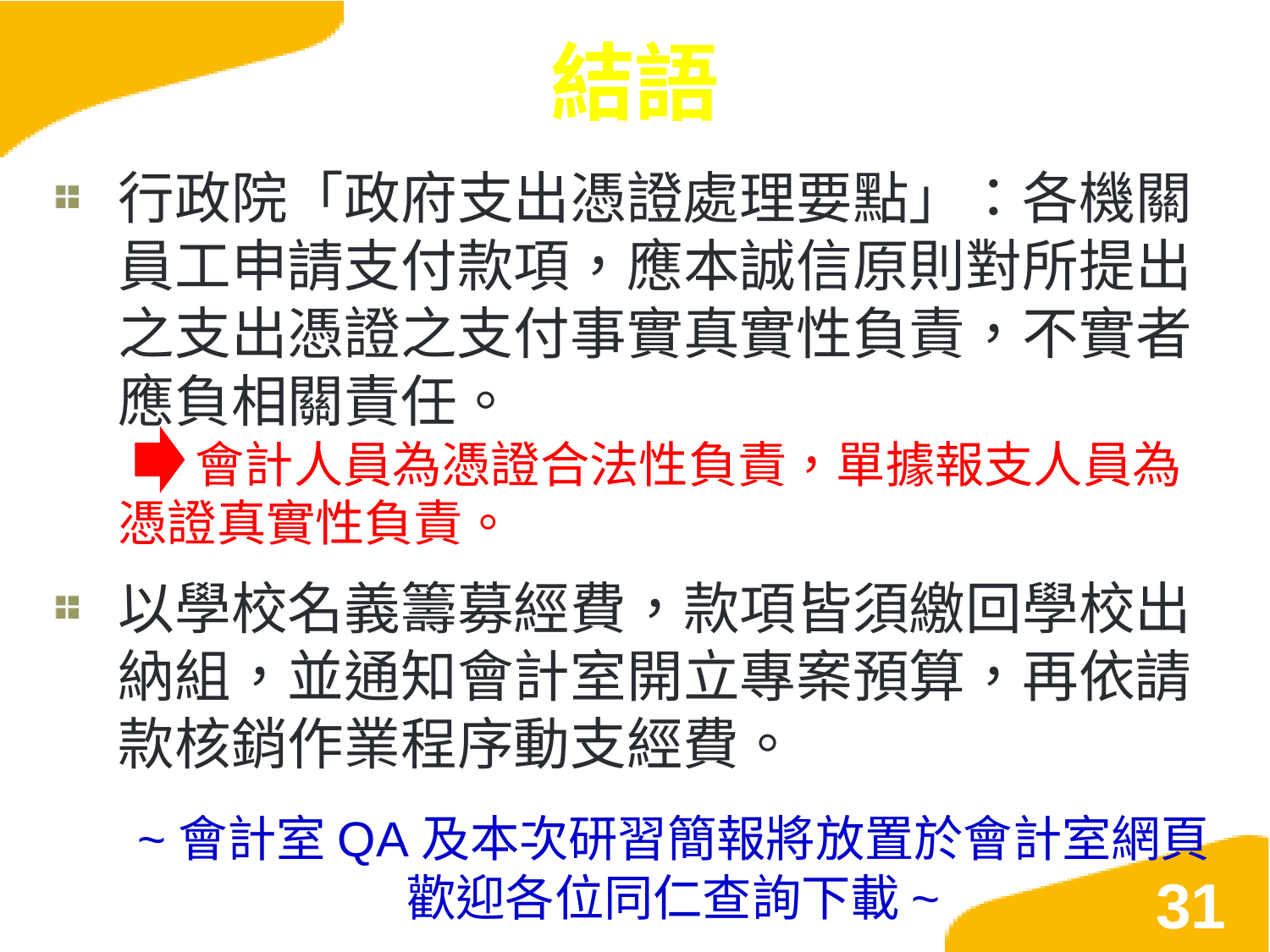

# 結語
行政院「政府支出憑證處理要點」：各機關員工申請支付款項，應本誠信原則對所提出之支出憑證之支付事實真實性負責，不實者應負相關責任。
       會計人員為憑證合法性負責，單據報支人員為   憑證真實性負責。
以學校名義籌募經費，款項皆須繳回學校出納組，並通知會計室開立專案預算，再依請款核銷作業程序動支經費。
~會計室QA及本次研習簡報將放置於會計室網頁
歡迎各位同仁查詢下載~

31
31